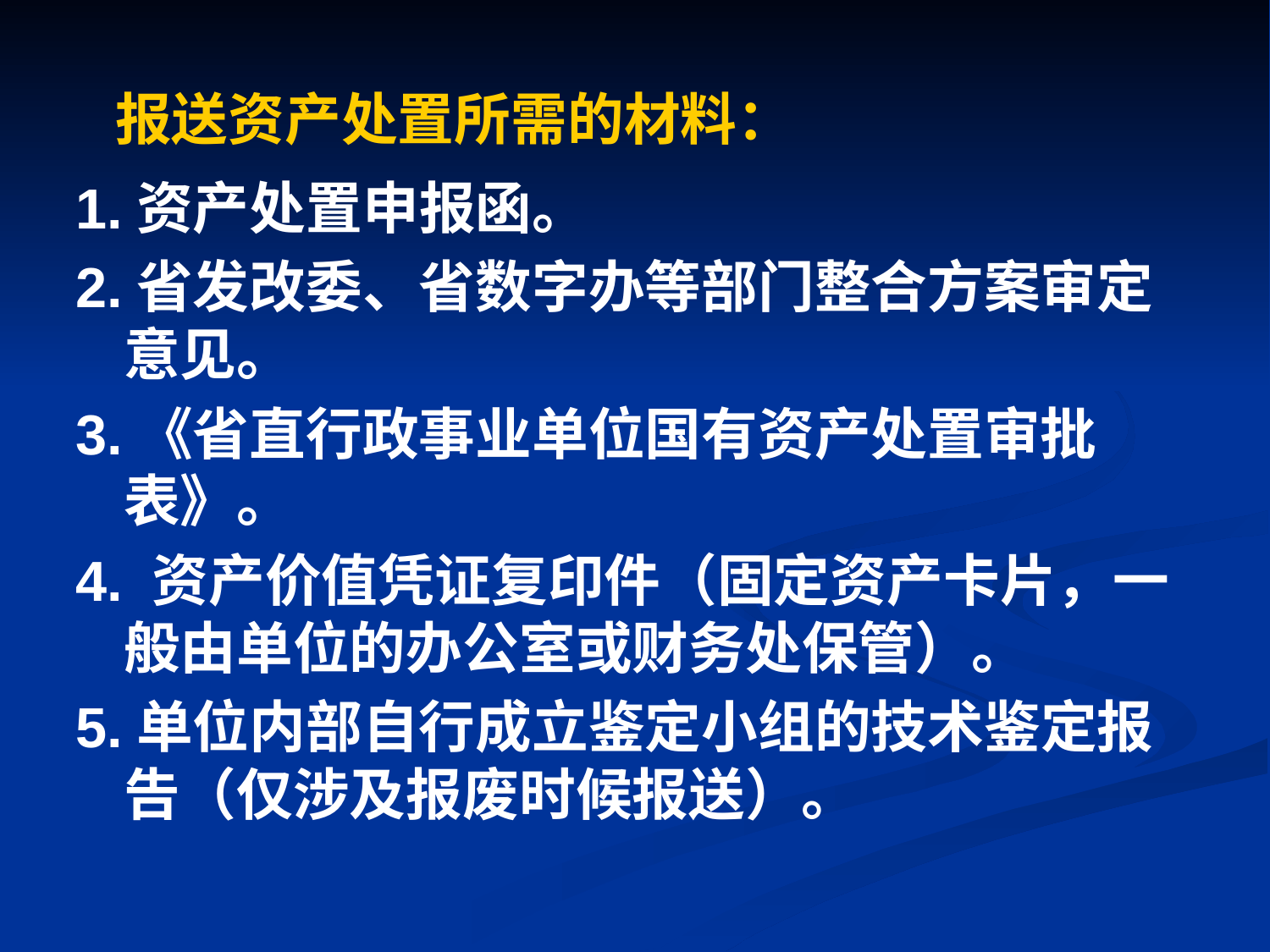

# 报送资产处置所需的材料：
1.资产处置申报函。
2.省发改委、省数字办等部门整合方案审定意见。
3.《省直行政事业单位国有资产处置审批表》。
4. 资产价值凭证复印件（固定资产卡片，一般由单位的办公室或财务处保管）。
5.单位内部自行成立鉴定小组的技术鉴定报告（仅涉及报废时候报送）。
11